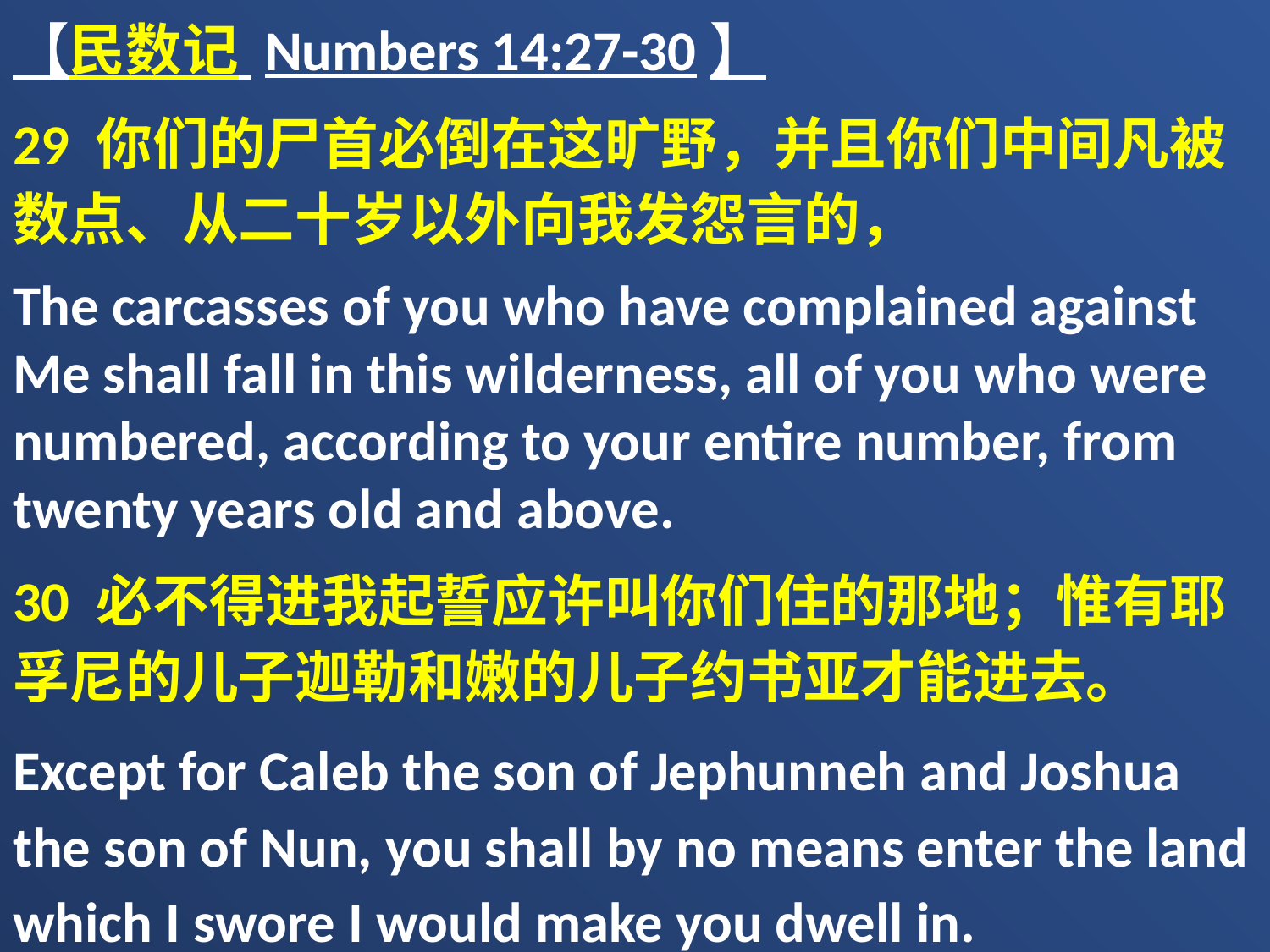

【民数记 Numbers 14:27-30】
29 你们的尸首必倒在这旷野，并且你们中间凡被数点、从二十岁以外向我发怨言的，
The carcasses of you who have complained against Me shall fall in this wilderness, all of you who were numbered, according to your entire number, from twenty years old and above.
30 必不得进我起誓应许叫你们住的那地；惟有耶孚尼的儿子迦勒和嫩的儿子约书亚才能进去。
Except for Caleb the son of Jephunneh and Joshua the son of Nun, you shall by no means enter the land which I swore I would make you dwell in.